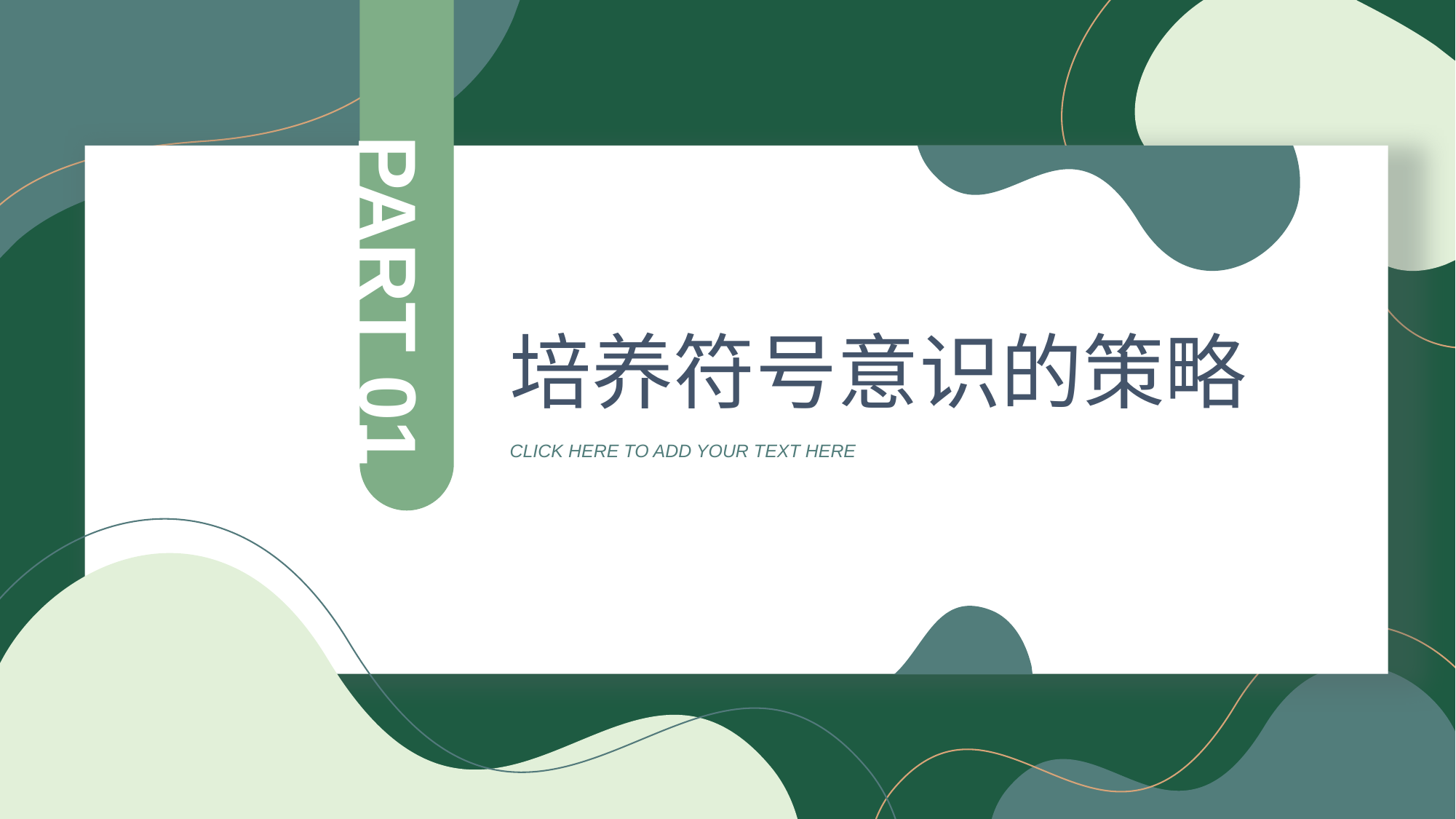

PART 01

培养符号意识的策略

CLICK HERE TO ADD YOUR TEXT HERE